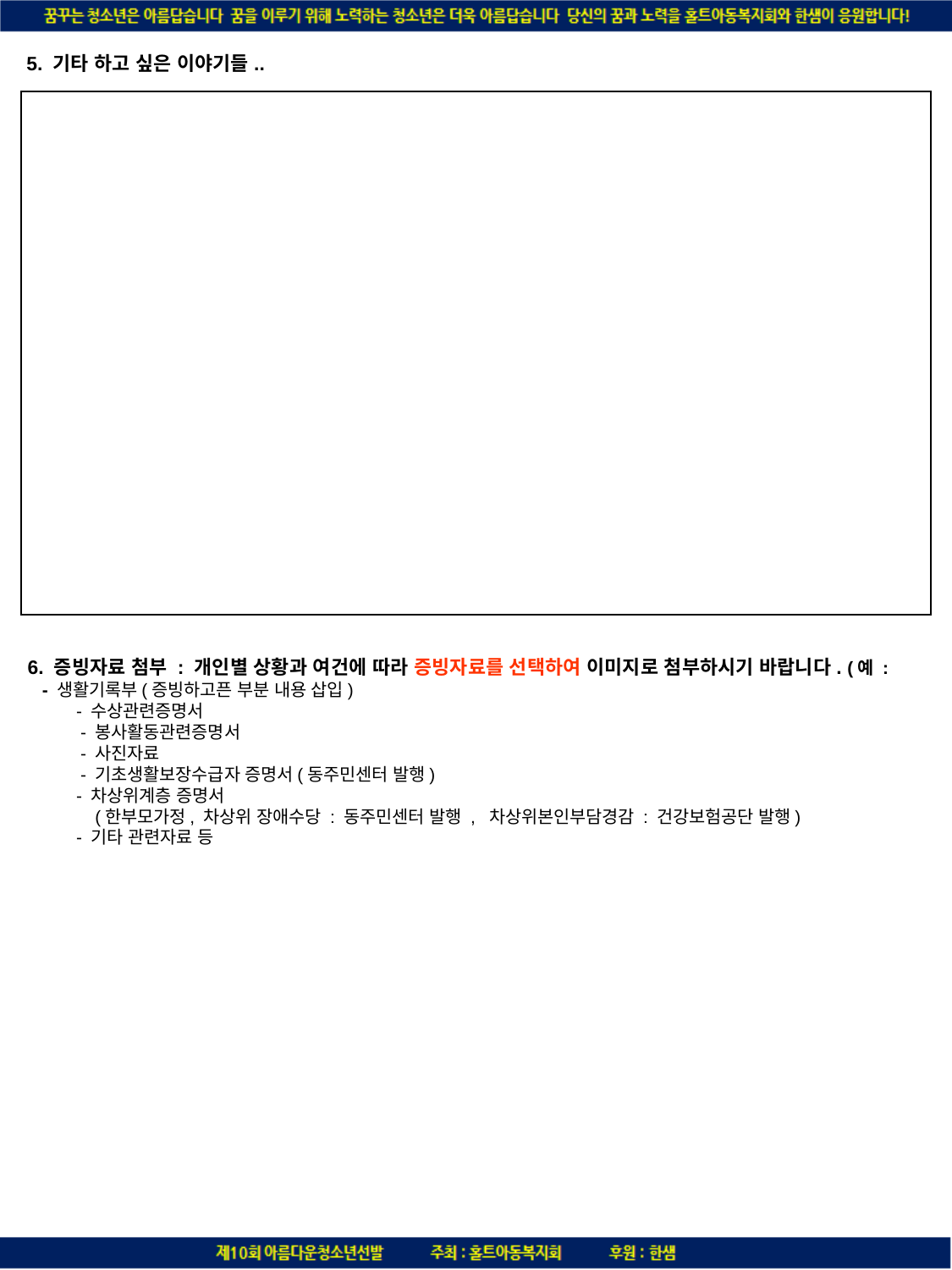

5. 기타 하고 싶은 이야기들..

6. 증빙자료 첨부 : 개인별 상황과 여건에 따라 증빙자료를 선택하여 이미지로 첨부하시기 바랍니다. (예 :    - 생활기록부(증빙하고픈 부분 내용 삽입)
          - 수상관련증명서
          - 봉사활동관련증명서
          - 사진자료
          - 기초생활보장수급자 증명서(동주민센터 발행)
          - 차상위계층 증명서
             (한부모가정, 차상위 장애수당 : 동주민센터 발행 ,  차상위본인부담경감 : 건강보험공단 발행)
          - 기타 관련자료 등